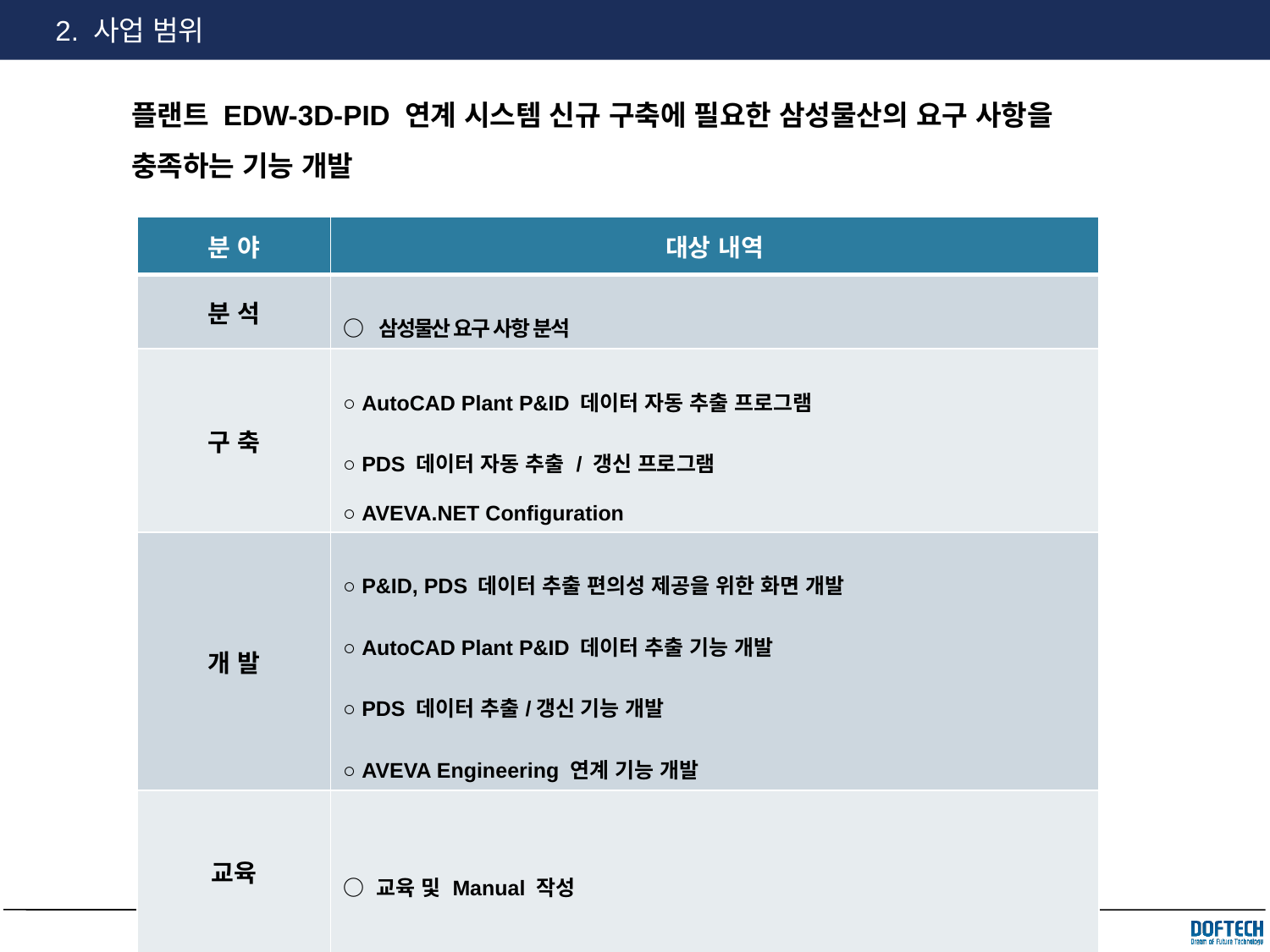

# 2. 사업 범위
플랜트 EDW-3D-PID 연계 시스템 신규 구축에 필요한 삼성물산의 요구 사항을
충족하는 기능 개발
| 분 야 | 대상 내역 |
| --- | --- |
| 분 석 | ○ 삼성물산 요구 사항 분석 |
| 구 축 | ○ AutoCAD Plant P&ID 데이터 자동 추출 프로그램 ○ PDS 데이터 자동 추출 / 갱신 프로그램 ○ AVEVA.NET Configuration |
| 개 발 | ○ P&ID, PDS 데이터 추출 편의성 제공을 위한 화면 개발 ○ AutoCAD Plant P&ID 데이터 추출 기능 개발 ○ PDS 데이터 추출/갱신 기능 개발 ○ AVEVA Engineering 연계 기능 개발 |
| 교육 | ○ 교육 및 Manual 작성 |